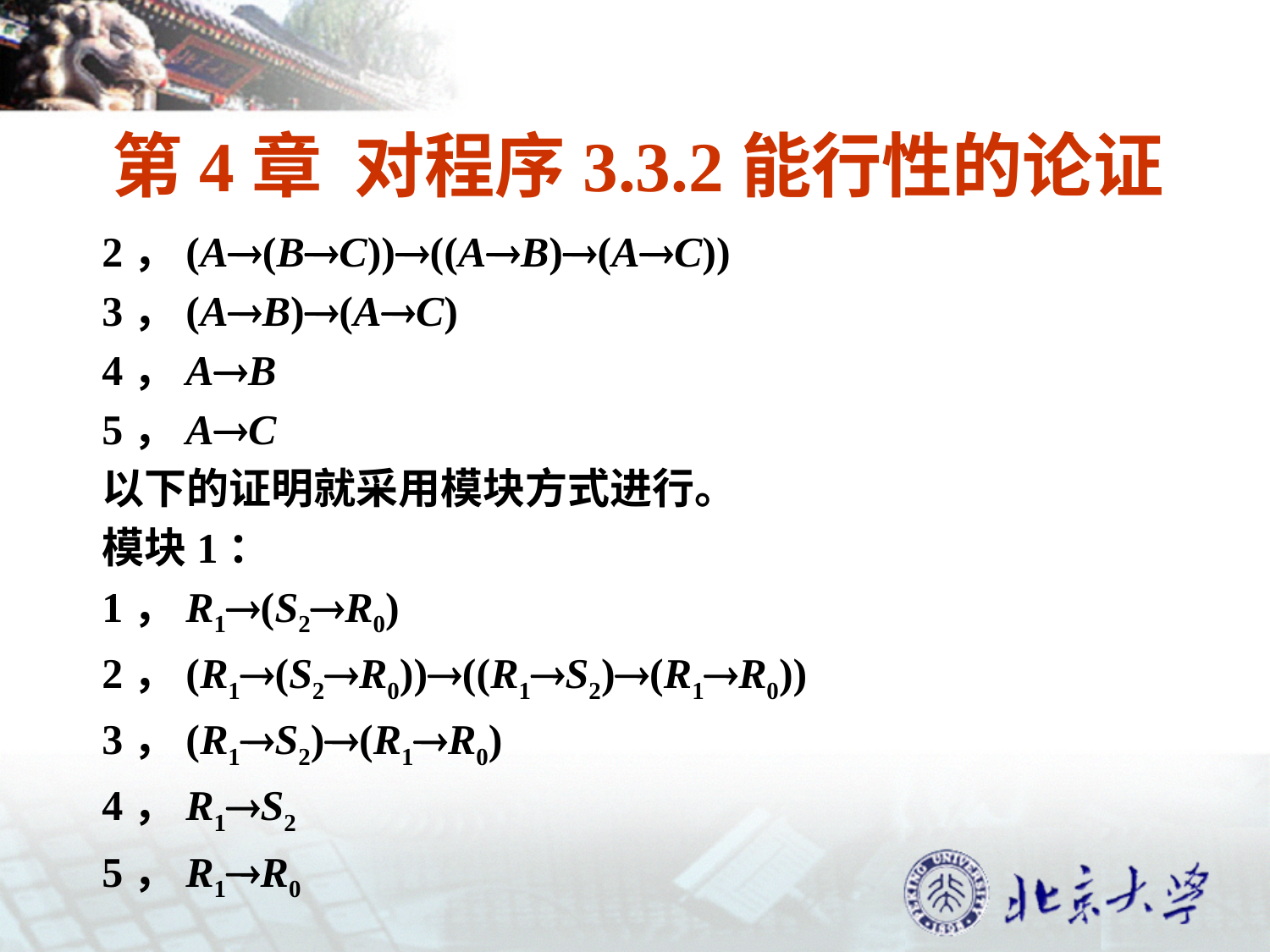

# 第4章  对程序3.3.2能行性的论证
2，(A→(B→C))→((A→B)→(A→C))
3，(A→B)→(A→C)
4，A→B
5，A→C
以下的证明就采用模块方式进行。
模块1：
1，R1→(S2→R0)
2，(R1→(S2→R0))→((R1→S2)→(R1→R0))
3，(R1→S2)→(R1→R0)
4，R1→S2
5，R1→R0